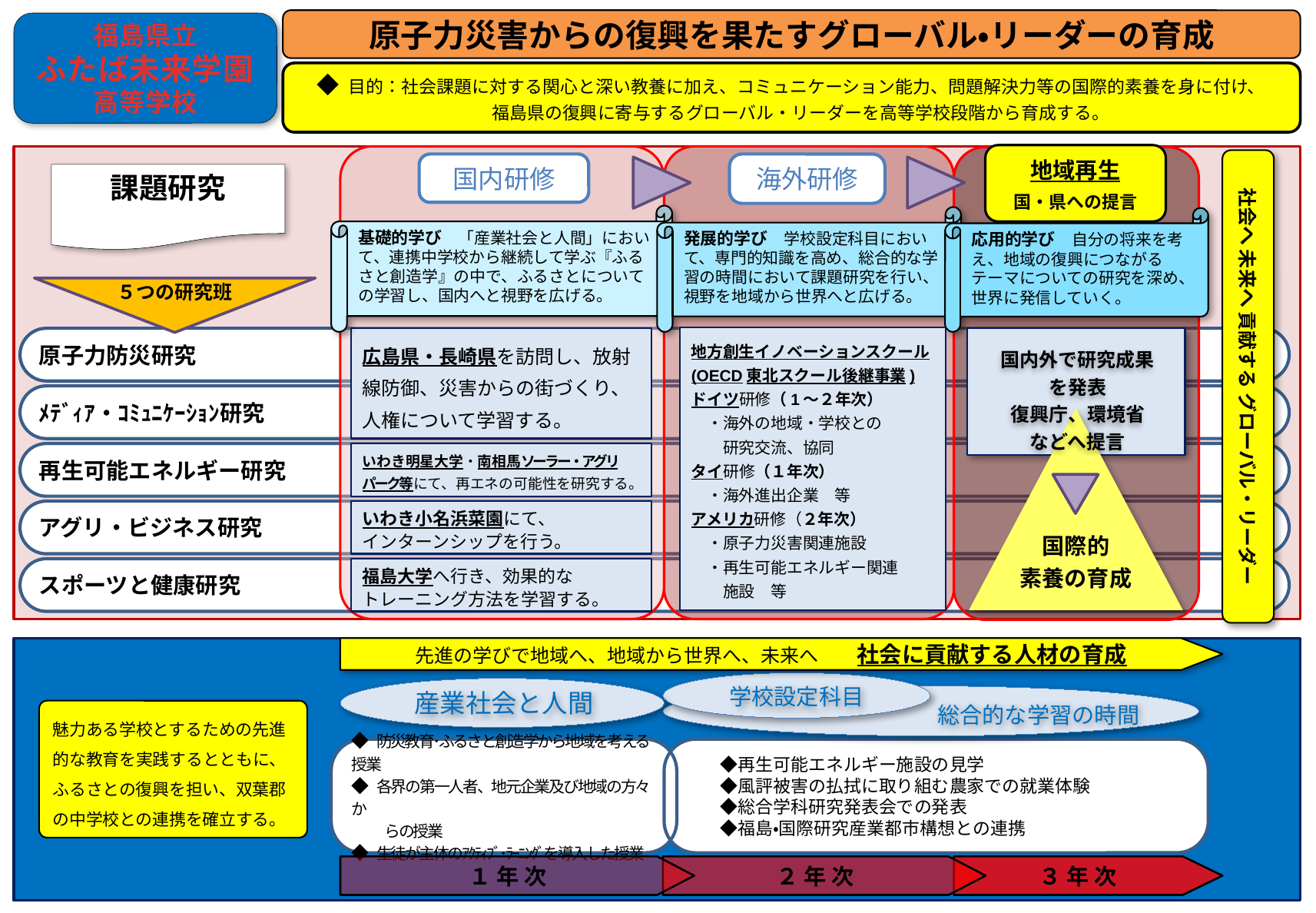

原子力災害からの復興を果たすグローバル・リーダーの育成
福島県立
ふたば未来学園高等学校
◆ 目的：社会課題に対する関心と深い教養に加え、コミュニケーション能力、問題解決力等の国際的素養を身に付け、
　　　　　　　　　　　福島県の復興に寄与するグローバル・リーダーを高等学校段階から育成する。

社会へ 未来へ 貢献する グローバル・リーダー
地域再生
国・県への提言
国内研修
海外研修

課題研究

基礎的学び　「産業社会と人間」において、連携中学校から継続して学ぶ『ふるさと創造学』の中で、ふるさとについての学習し、国内へと視野を広げる。
発展的学び　学校設定科目において、専門的知識を高め、総合的な学習の時間において課題研究を行い、視野を地域から世界へと広げる。
応用的学び　自分の将来を考え、地域の復興につながるテーマについての研究を深め、世界に発信していく。
５つの研究班
地方創生イノベーションスクール(OECD東北スクール後継事業)
ドイツ研修（1～２年次）
　・海外の地域・学校との
　　研究交流、協同
タイ研修（１年次）
　・海外進出企業　等
アメリカ研修（２年次）
　・原子力災害関連施設
　・再生可能エネルギー関連
　　施設　等
原子力防災研究

広島県・長崎県を訪問し、放射線防御、災害からの街づくり、人権について学習する。
国内外で研究成果
を発表
復興庁、環境省
などへ提言
ﾒﾃﾞｨｱ・ｺﾐｭﾆｹｰｼｮﾝ研究

再生可能エネルギー研究
いわき明星大学・南相馬ソーラー・アグリパーク等にて、再エネの可能性を研究する。

アグリ・ビジネス研究
いわき小名浜菜園にて、
インターンシップを行う。
国際的
素養の育成
スポーツと健康研究
福島大学へ行き、効果的な
トレーニング方法を学習する。

先進の学びで地域へ、地域から世界へ、未来へ　　社会に貢献する人材の育成

学校設定科目
産業社会と人間

　　　　総合的な学習の時間
魅力ある学校とするための先進的な教育を実践するとともに、ふるさとの復興を担い、双葉郡の中学校との連携を確立する。
　　◆再生可能エネルギー施設の見学
　　◆風評被害の払拭に取り組む農家での就業体験
　　◆総合学科研究発表会での発表
　　◆福島・国際研究産業都市構想との連携
◆ 防災教育･ふるさと創造学から地域を考える授業
◆ 各界の第一人者、地元企業及び地域の方々か
　　  らの授業
◆ 生徒が主体のｱｸﾃｨﾌﾞ･ﾗｰﾆﾝｸﾞを導入した授業

１ 年 次
３ 年 次
２ 年 次